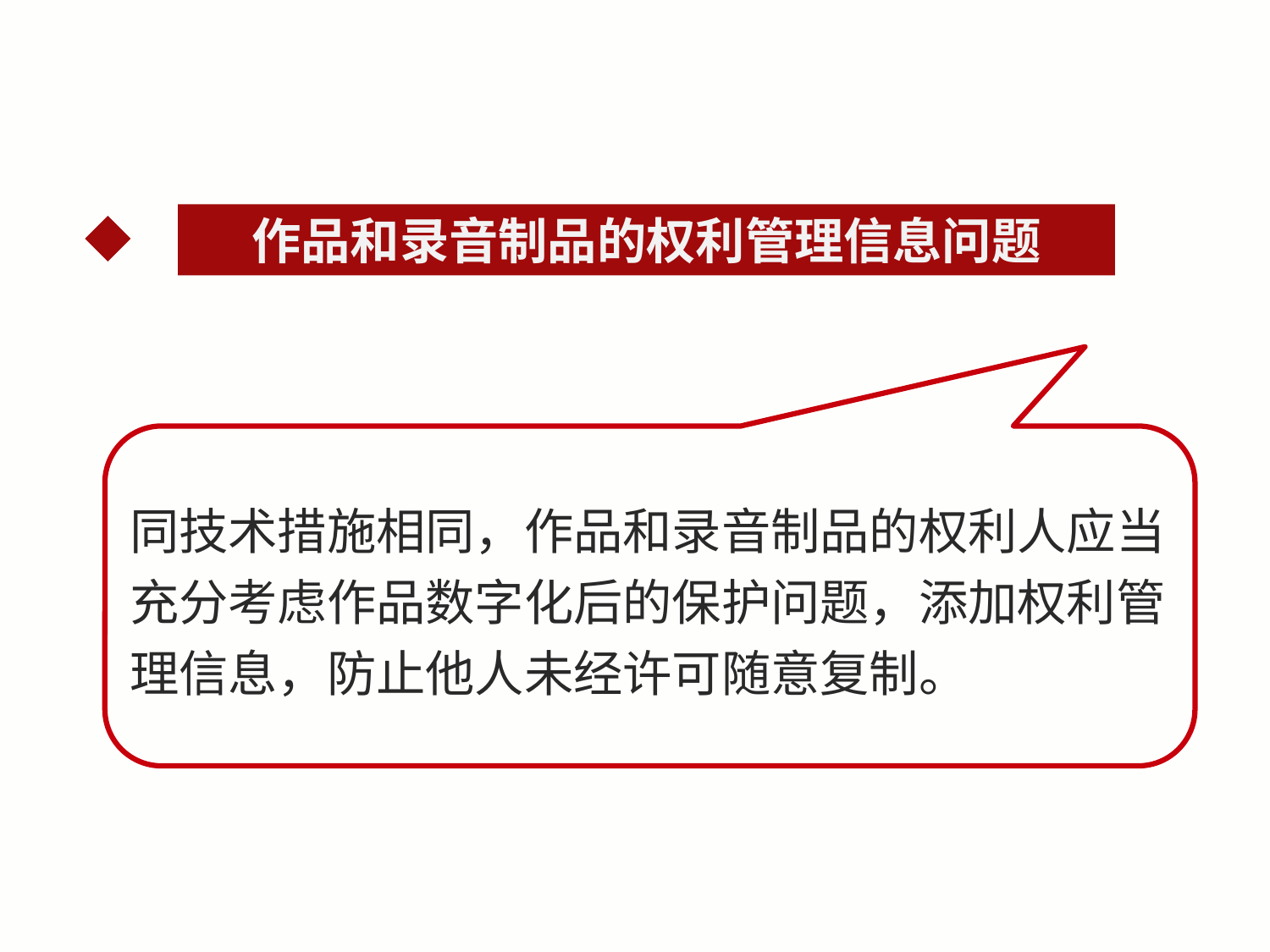

作品和录音制品的权利管理信息问题

同技术措施相同，作品和录音制品的权利人应当充分考虑作品数字化后的保护问题，添加权利管理信息，防止他人未经许可随意复制。